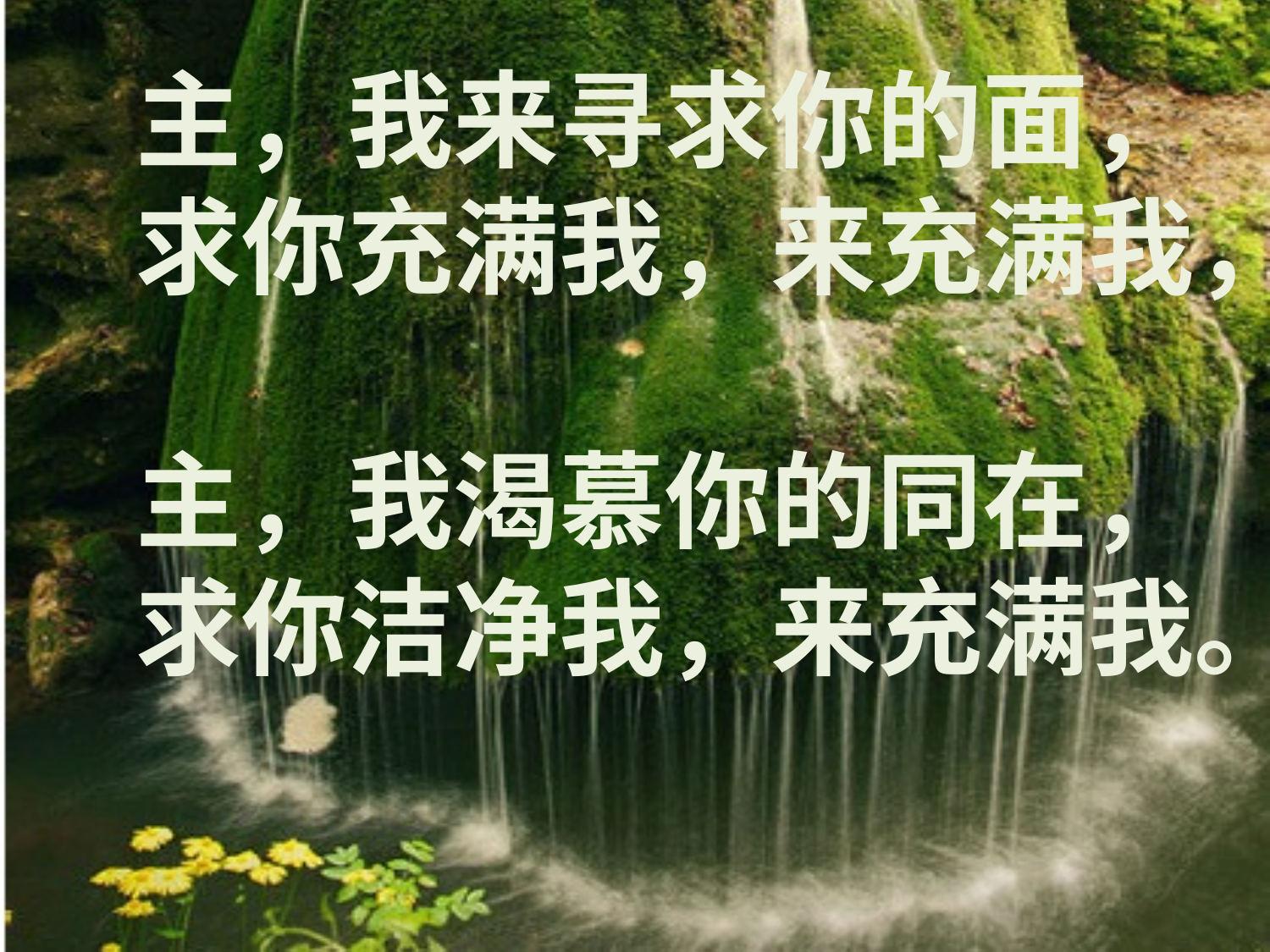

# 主，我来寻求你的面， 求你充满我，来充满我， 主，我渴慕你的同在， 求你洁净我，来充满我。